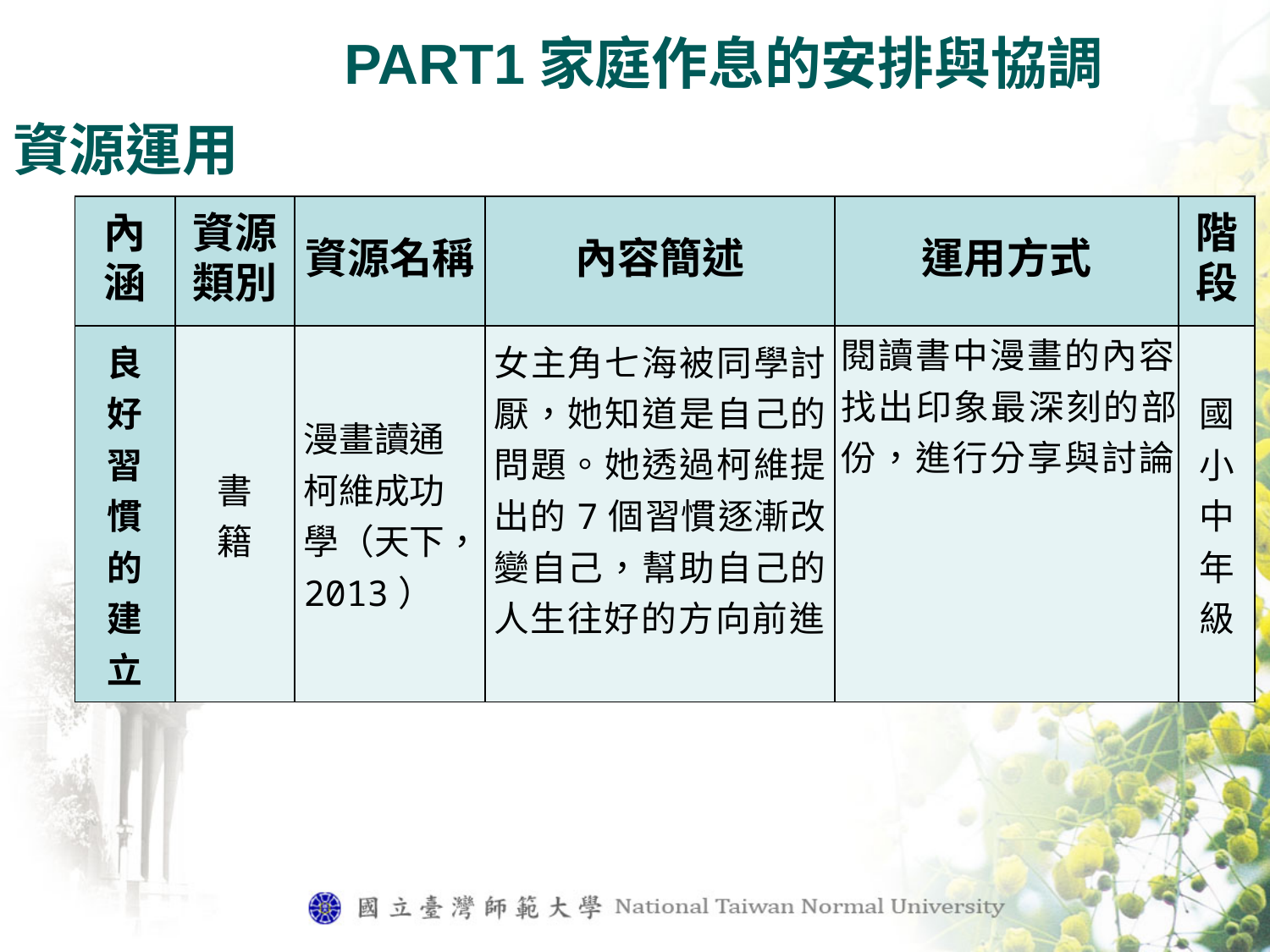

PART1家庭作息的安排與協調
資源運用
| 內涵 | 資源類別 | 資源名稱 | 內容簡述 | 運用方式 | 階段 |
| --- | --- | --- | --- | --- | --- |
| 良 好 習 慣 的 建 立 | 書 籍 | 漫畫讀通柯維成功學（天下，2013） | 女主角七海被同學討厭，她知道是自己的問題。她透過柯維提出的7個習慣逐漸改變自己，幫助自己的人生往好的方向前進。 | 閱讀書中漫畫的內容，找出印象最深刻的部份，進行分享與討論。 | 國 小 中 年 級 |